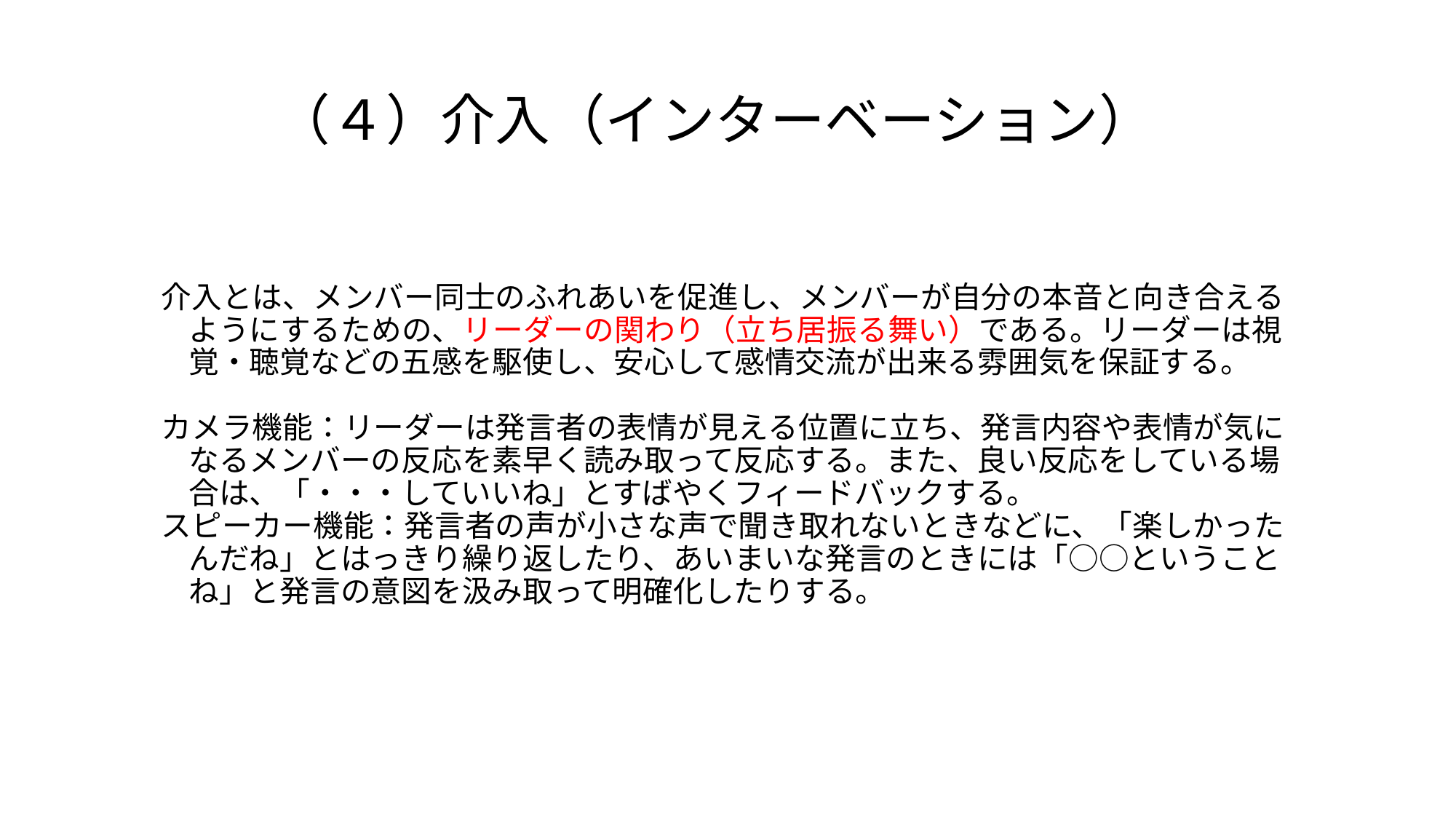

# （４）介入（インターベーション）
介入とは、メンバー同士のふれあいを促進し、メンバーが自分の本音と向き合えるようにするための、リーダーの関わり（立ち居振る舞い）である。リーダーは視覚・聴覚などの五感を駆使し、安心して感情交流が出来る雰囲気を保証する。

カメラ機能：リーダーは発言者の表情が見える位置に立ち、発言内容や表情が気になるメンバーの反応を素早く読み取って反応する。また、良い反応をしている場合は、「・・・していいね」とすばやくフィードバックする。
スピーカー機能：発言者の声が小さな声で聞き取れないときなどに、「楽しかったんだね」とはっきり繰り返したり、あいまいな発言のときには「○○ということね」と発言の意図を汲み取って明確化したりする。